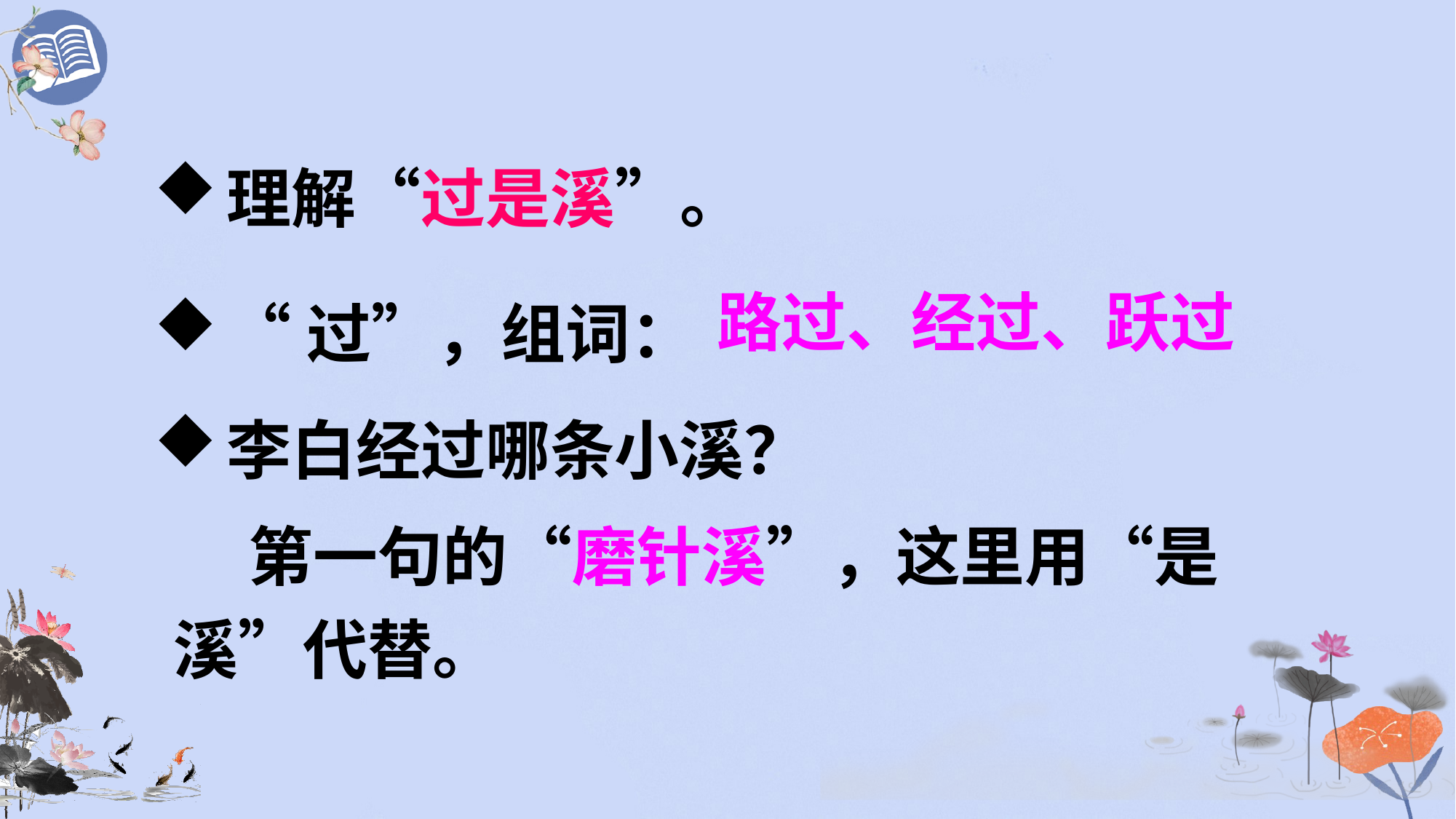

理解“过是溪”。
“过”，组词：
李白经过哪条小溪？
路过、经过、跃过
    第一句的“磨针溪”，这里用“是溪”代替。